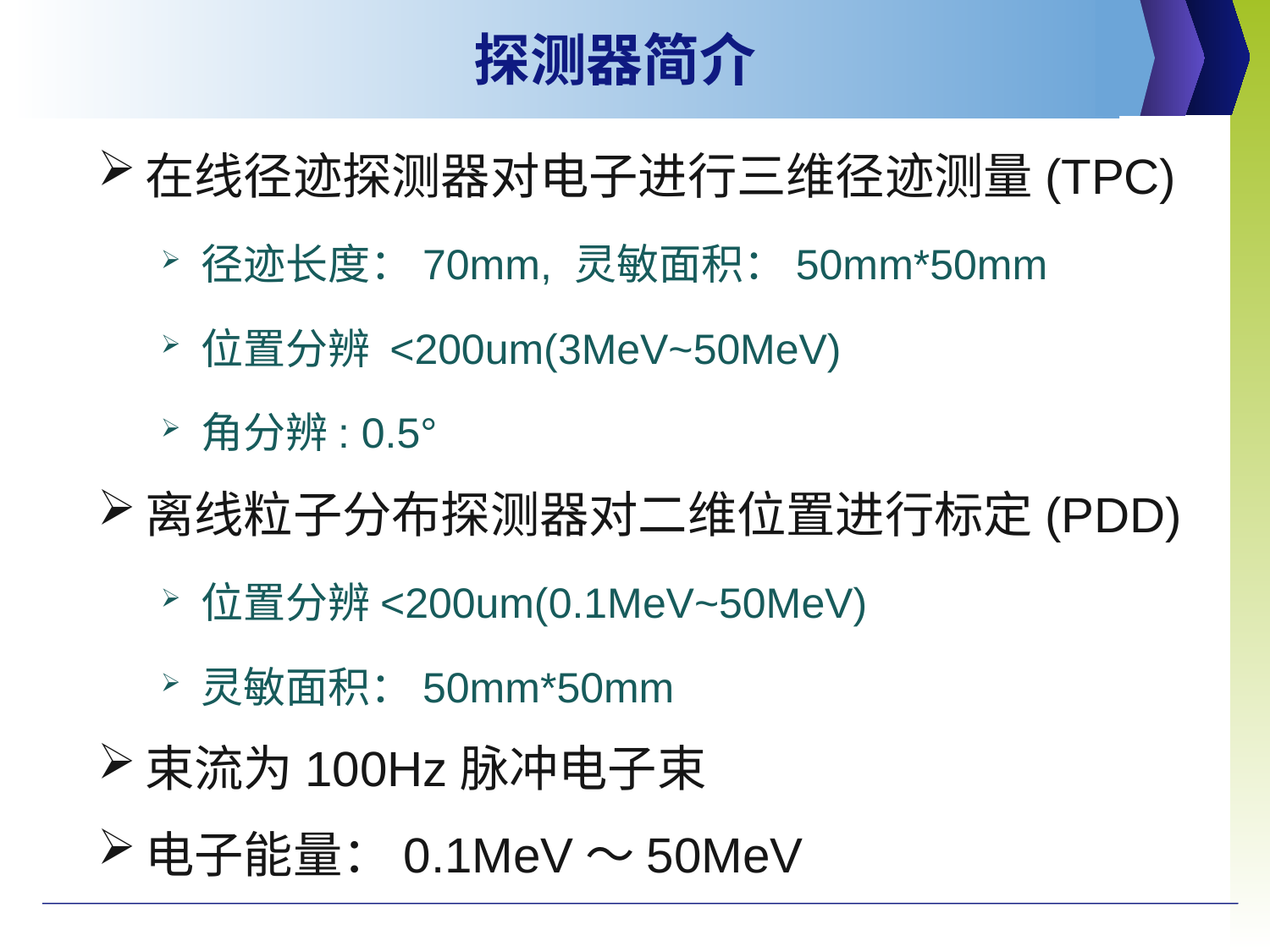

# 探测器简介
在线径迹探测器对电子进行三维径迹测量(TPC)
径迹长度：70mm, 灵敏面积：50mm*50mm
位置分辨 <200um(3MeV~50MeV)
角分辨: 0.5°
离线粒子分布探测器对二维位置进行标定(PDD)
位置分辨<200um(0.1MeV~50MeV)
灵敏面积：50mm*50mm
束流为100Hz脉冲电子束
电子能量：0.1MeV～50MeV